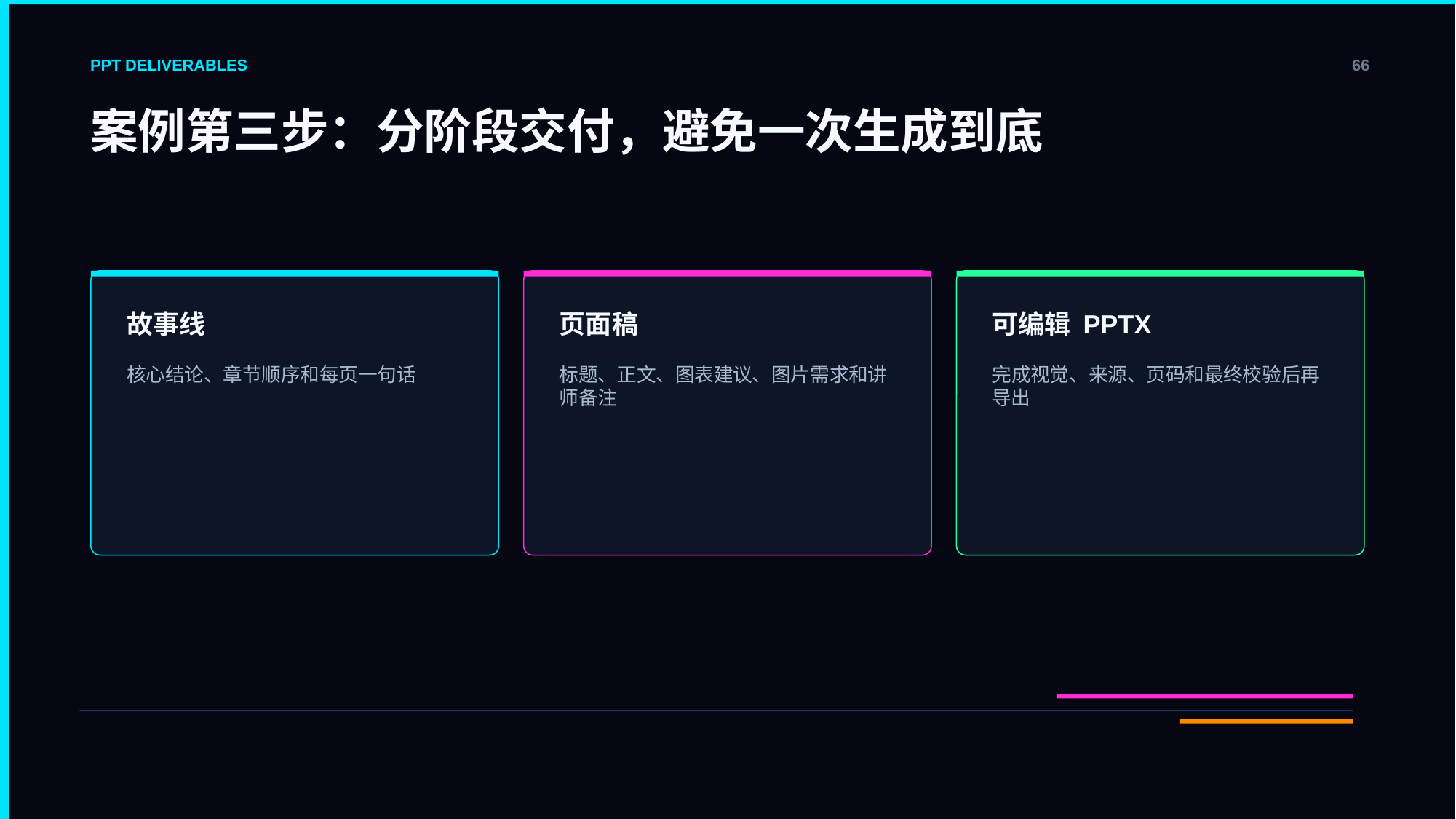

PPT DELIVERABLES
66
案例第三步：分阶段交付，避免一次生成到底

故事线
页面稿
可编辑 PPTX
核心结论、章节顺序和每页一句话
标题、正文、图表建议、图片需求和讲师备注
完成视觉、来源、页码和最终校验后再导出